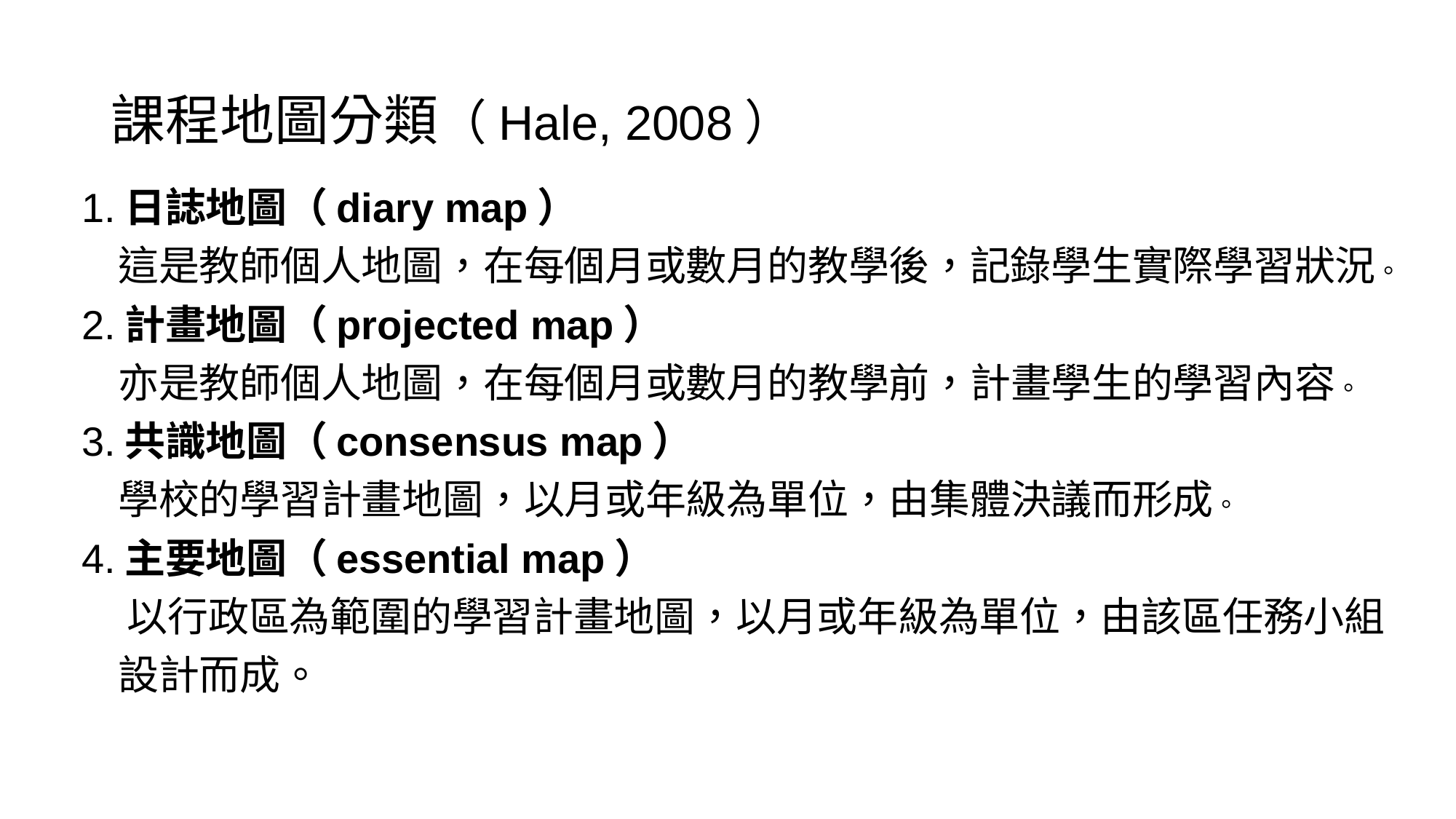

# 課程地圖分類（Hale, 2008）
1.日誌地圖（diary map）
   這是教師個人地圖，在每個月或數月的教學後，記錄學生實際學習狀況。
2.計畫地圖（projected map）
   亦是教師個人地圖，在每個月或數月的教學前，計畫學生的學習內容。
3.共識地圖（consensus map）
   學校的學習計畫地圖，以月或年級為單位，由集體決議而形成。
4.主要地圖（essential map）
    以行政區為範圍的學習計畫地圖，以月或年級為單位，由該區任務小組
   設計而成。